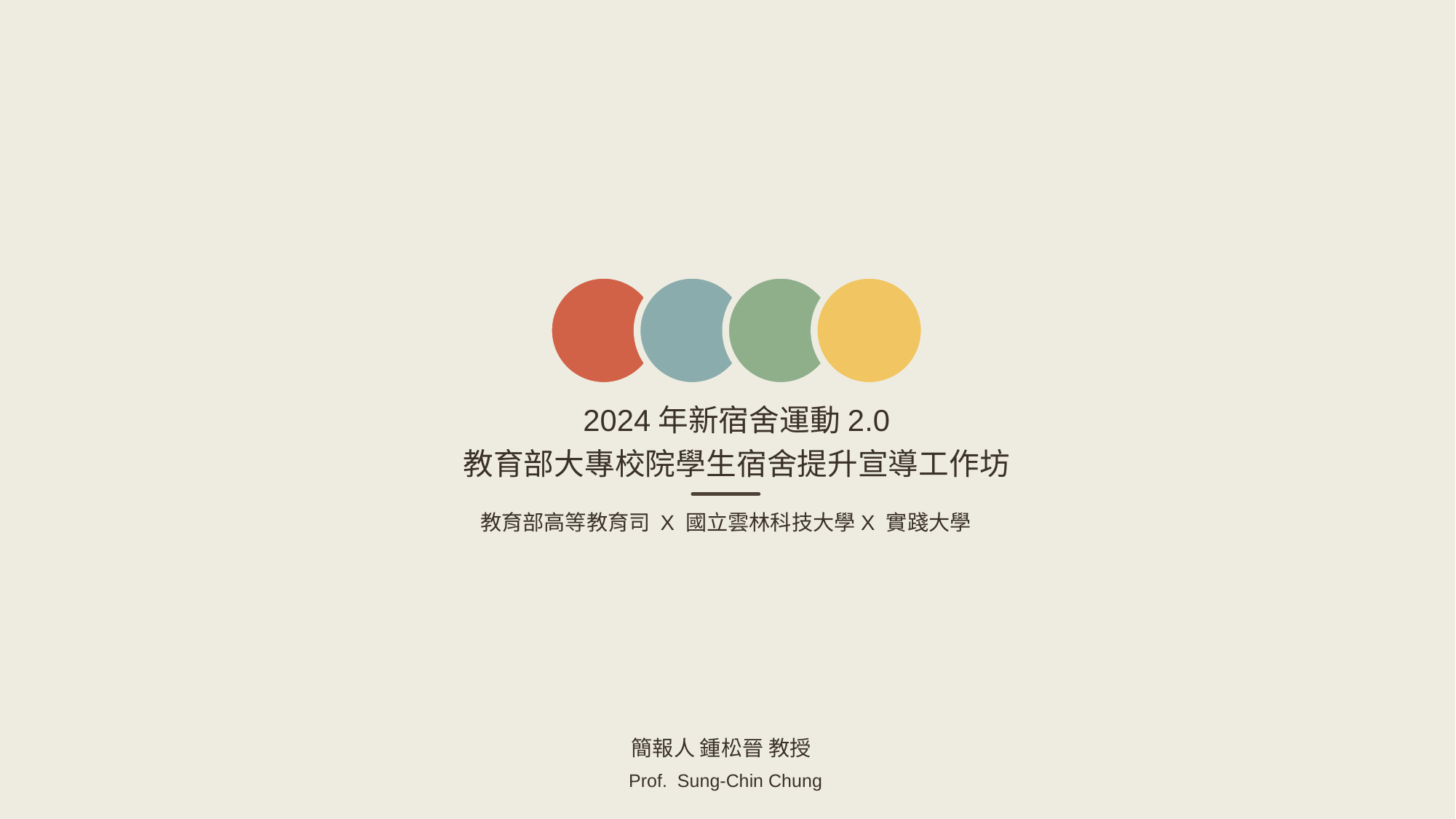

2024年新宿舍運動2.0
教育部大專校院學生宿舍提升宣導工作坊
教育部高等教育司 X 國立雲林科技大學X 實踐大學
簡報人 鍾松晉 教授
Prof.  Sung-Chin Chung